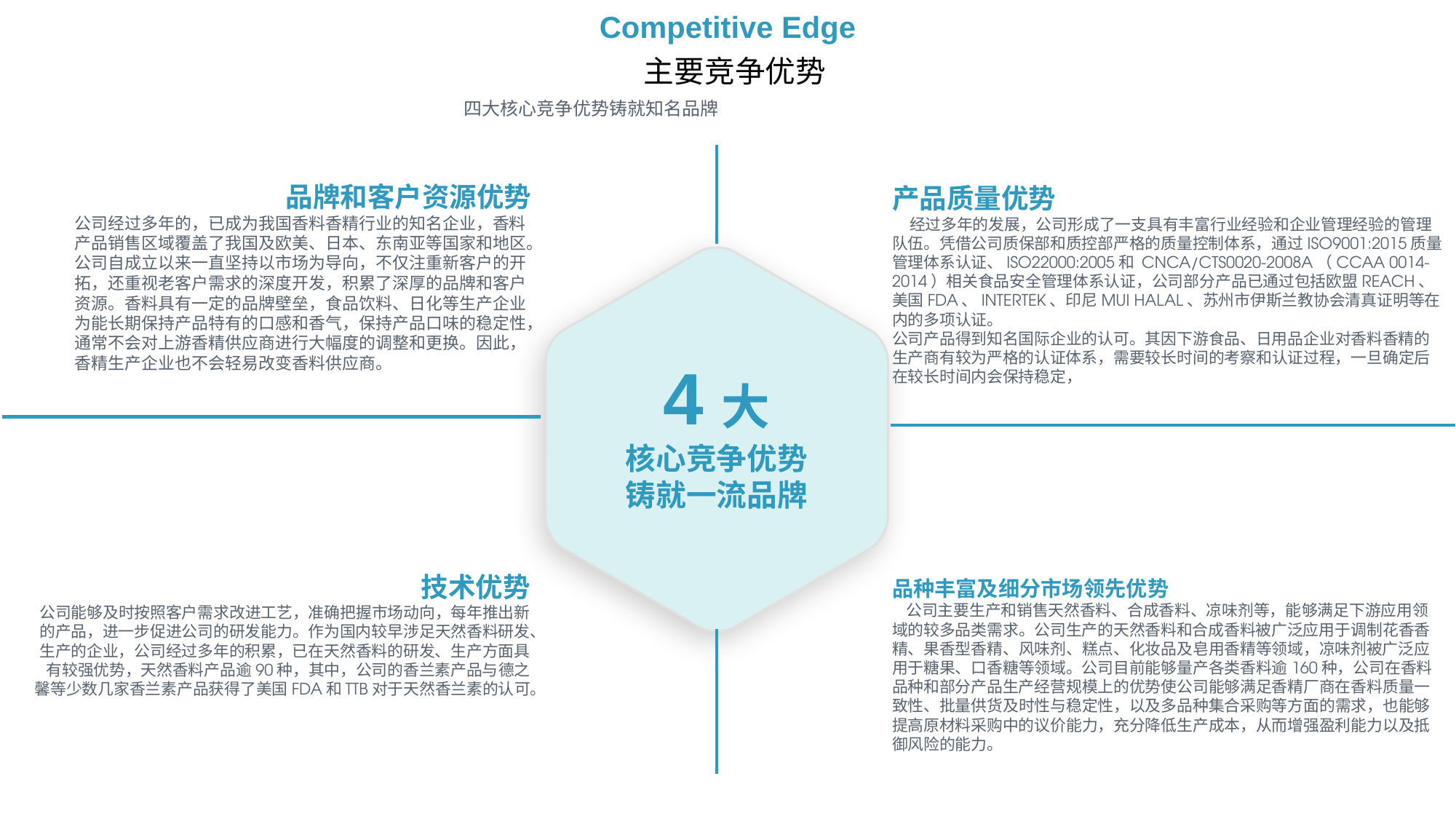

Competitive Edge
主要竞争优势
四大核心竞争优势铸就知名品牌
品牌和客户资源优势
公司经过多年的，已成为我国香料香精行业的知名企业，香料产品销售区域覆盖了我国及欧美、日本、东南亚等国家和地区。公司自成立以来一直坚持以市场为导向，不仅注重新客户的开拓，还重视老客户需求的深度开发，积累了深厚的品牌和客户资源。香料具有一定的品牌壁垒，食品饮料、日化等生产企业为能长期保持产品特有的口感和香气，保持产品口味的稳定性，通常不会对上游香精供应商进行大幅度的调整和更换。因此，香精生产企业也不会轻易改变香料供应商。
产品质量优势
    经过多年的发展，公司形成了一支具有丰富行业经验和企业管理经验的管理队伍。凭借公司质保部和质控部严格的质量控制体系，通过ISO9001:2015质量管理体系认证、ISO22000:2005和 CNCA/CTS0020-2008A（CCAA 0014-2014）相关食品安全管理体系认证，公司部分产品已通过包括欧盟REACH、美国FDA、INTERTEK、印尼MUI HALAL、苏州市伊斯兰教协会清真证明等在内的多项认证。
公司产品得到知名国际企业的认可。其因下游食品、日用品企业对香料香精的生产商有较为严格的认证体系，需要较长时间的考察和认证过程，一旦确定后在较长时间内会保持稳定，

4大
核心竞争优势
铸就一流品牌
技术优势
公司能够及时按照客户需求改进工艺，准确把握市场动向，每年推出新的产品，进一步促进公司的研发能力。作为国内较早涉足天然香料研发、生产的企业，公司经过多年的积累，已在天然香料的研发、生产方面具有较强优势，天然香料产品逾90种，其中，公司的香兰素产品与德之馨等少数几家香兰素产品获得了美国FDA和TTB对于天然香兰素的认可。
品种丰富及细分市场领先优势
   公司主要生产和销售天然香料、合成香料、凉味剂等，能够满足下游应用领域的较多品类需求。公司生产的天然香料和合成香料被广泛应用于调制花香香精、果香型香精、风味剂、糕点、化妆品及皂用香精等领域，凉味剂被广泛应用于糖果、口香糖等领域。公司目前能够量产各类香料逾160种，公司在香料品种和部分产品生产经营规模上的优势使公司能够满足香精厂商在香料质量一致性、批量供货及时性与稳定性，以及多品种集合采购等方面的需求，也能够提高原材料采购中的议价能力，充分降低生产成本，从而增强盈利能力以及抵御风险的能力。